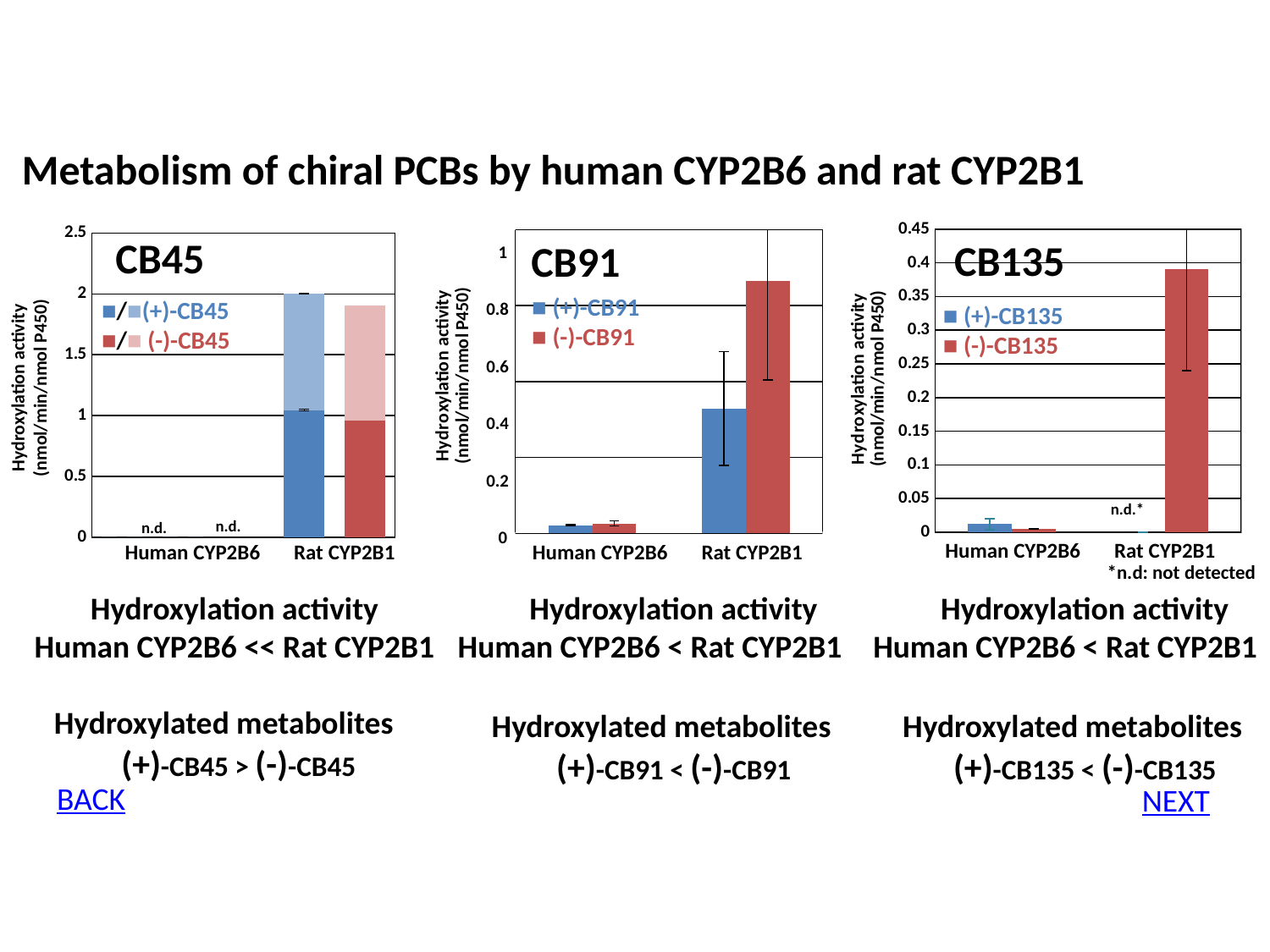

Metabolism of chiral PCBs by human CYP2B6 and rat CYP2B1

### Chart

| Category | (+)CB135 | (-)CB135 |
|---|---|---|
| ヒトCYP2B6 | 0.011946333153073467 | 0.0053180165122725005 |
| ラットCYP2B1 | 0.0 | 0.39135265730710717 |
n.d.*

### Chart

| Category | (+) | (-) |
|---|---|---|
| (+) | 0.0 | 0.0 |
| (-) | 0.0 | 0.0 |
|  | None | None |
| (+) | 1.045 | 0.957 |
| (-) | 0.955 | 0.951 |

### Chart

| Category | (+)CB91 | (-)CB91 |
|---|---|---|
| ヒトCYP2B6 | 21.7299 | 26.12743 |
| ラットCYP2B1 | 328.63511 | 665.2775642212011 |
CB45
   1

0.8

0.6

0.4

0.2

   0
CB135
CB91
■ (+)-CB91
■ (-)-CB91
■/■(+)-CB45
■/■ (-)-CB45
■ (+)-CB135
■ (-)-CB135
Hydroxylation activity
(nmol/min/nmol P450)
n.d.
n.d.
Human CYP2B6       Rat CYP2B1
Human CYP2B6       Rat CYP2B1
Human CYP2B6       Rat CYP2B1
*n.d: not detected
Hydroxylation activity
Human CYP2B6 < Rat CYP2B1llllll

Hydroxylated metabolites
(+)-CB91 < (-)-CB91

Hydroxylation activity
Human CYP2B6 < Rat CYP2B1 llll

Hydroxylated metabolites
(+)-CB135 < (-)-CB135

l
Hydroxylation activity
Human CYP2B6 << Rat CYP2B1

Hydroxylated metabolites
 (+)-CB45 > (-)-CB45

BACK
NEXT